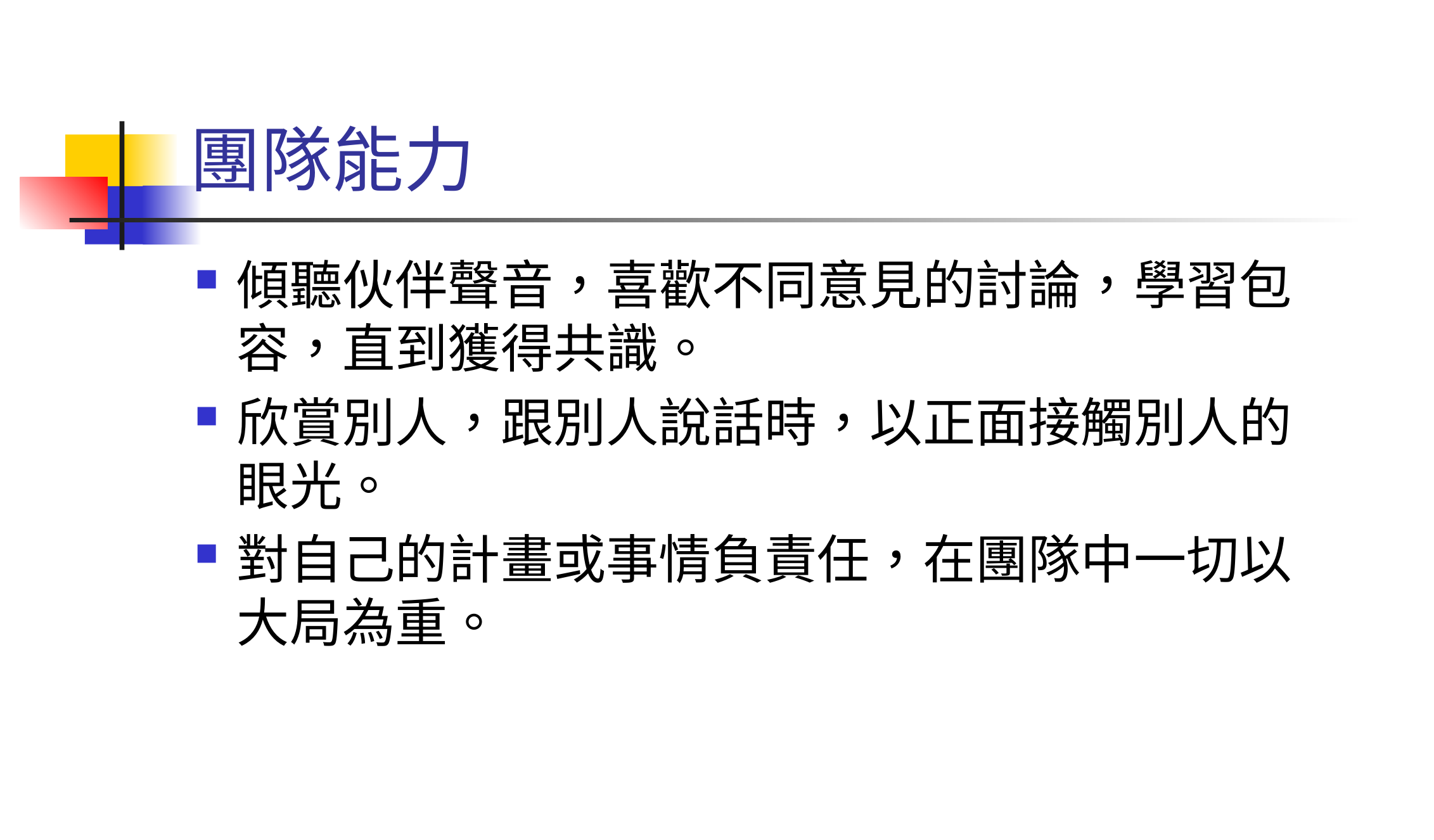

# 團隊能力
傾聽伙伴聲音，喜歡不同意見的討論，學習包容，直到獲得共識。
欣賞別人，跟別人說話時，以正面接觸別人的眼光。
對自己的計畫或事情負責任，在團隊中一切以大局為重。